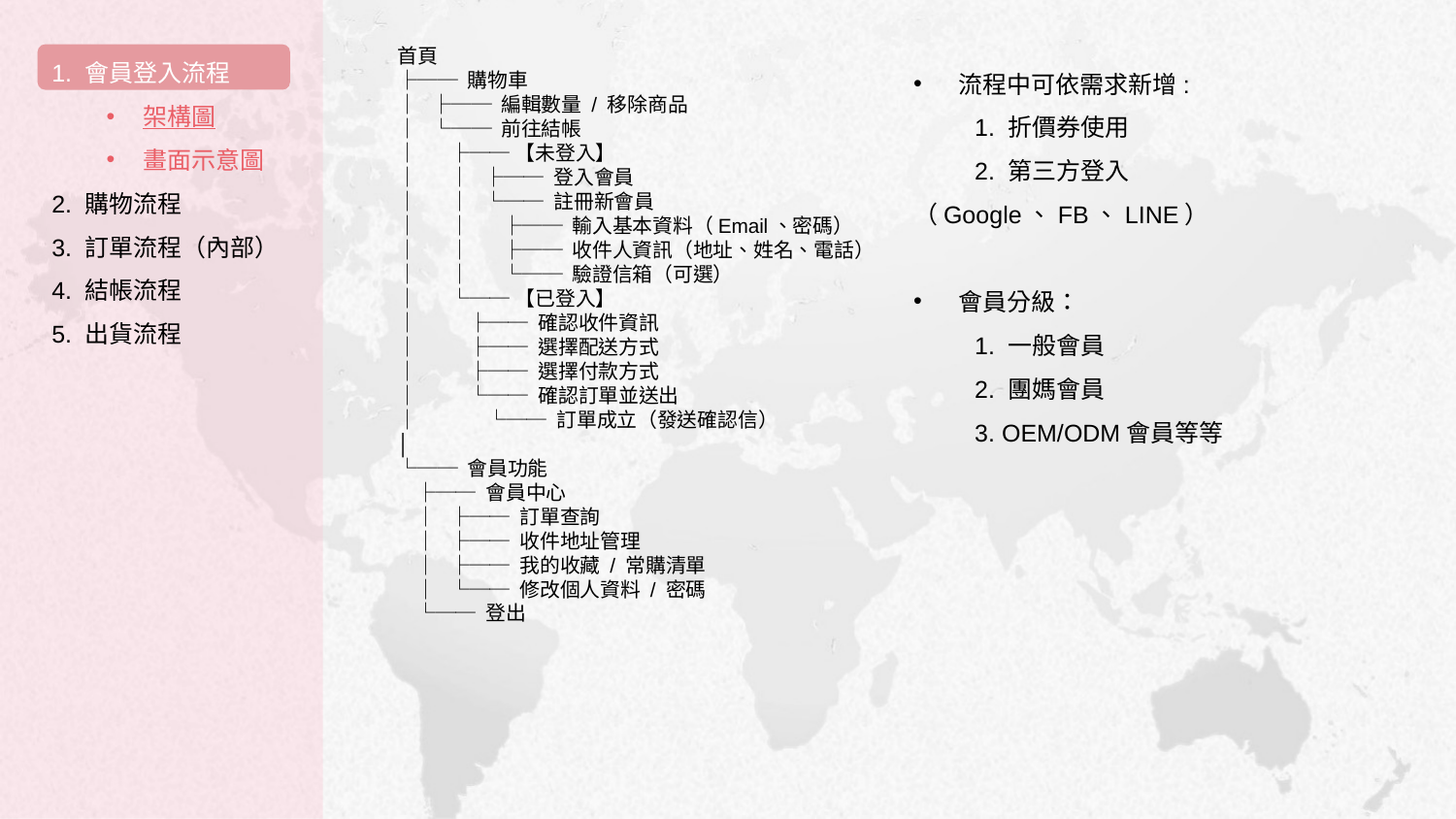

1. 會員登入流程
架構圖
畫面示意圖
2. 購物流程
3. 訂單流程（內部）
4. 結帳流程
5. 出貨流程
首頁
├── 購物車
│   ├── 編輯數量 / 移除商品
│   └── 前往結帳
│       ├──【未登入】
│       │   ├── 登入會員
│       │   └── 註冊新會員
│       │       ├── 輸入基本資料（Email、密碼）
│       │       ├── 收件人資訊（地址、姓名、電話）
│       │       └── 驗證信箱（可選）
│       └──【已登入】
│           ├── 確認收件資訊
│           ├── 選擇配送方式
│           ├── 選擇付款方式
│           └── 確認訂單並送出
│               └── 訂單成立（發送確認信）
│
└── 會員功能
    ├── 會員中心
    │   ├── 訂單查詢
    │   ├── 收件地址管理
    │   ├── 我的收藏 / 常購清單
    │   └── 修改個人資料 / 密碼
    └── 登出

流程中可依需求新增:
         1. 折價券使用
         2. 第三方登入（Google、FB、LINE）

會員分級：
         1. 一般會員
         2. 團媽會員
         3. OEM/ODM會員等等